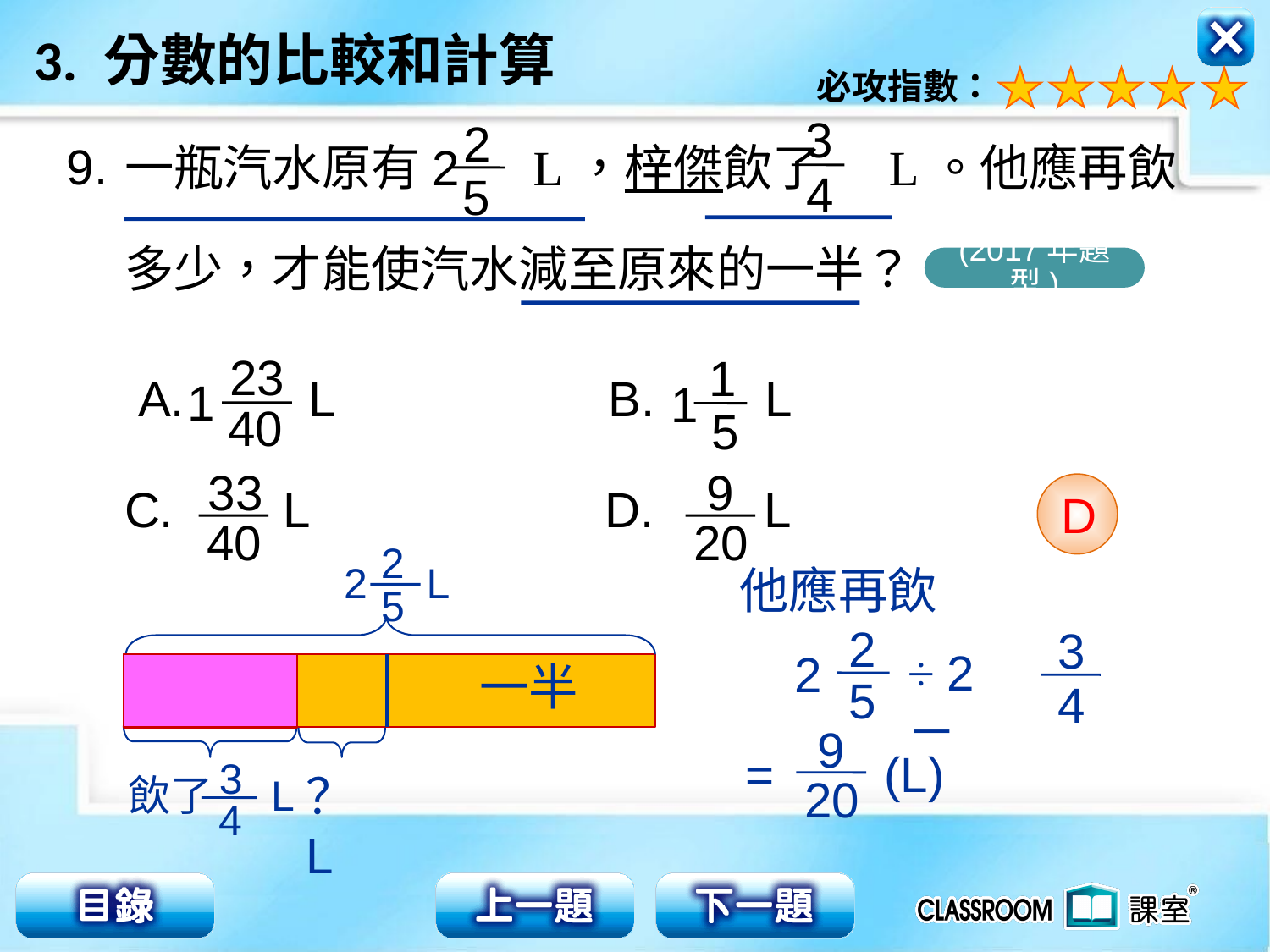

3
4

2
5

9.
一瓶汽水原有2      L，梓傑飲了     L。他應再飲
多少，才能使汽水減至原來的一半？

(2017年題型)

23
1
40

1
1
5

 A.         L                    B.        L
C.        L 　　　	        D.        L

33
40

9
20

D
2
2     L
5

他應再飲
2
5

 2
3
4

÷ 2－
一半

9
20

=        (L)
3
 飲了     L
4

？L